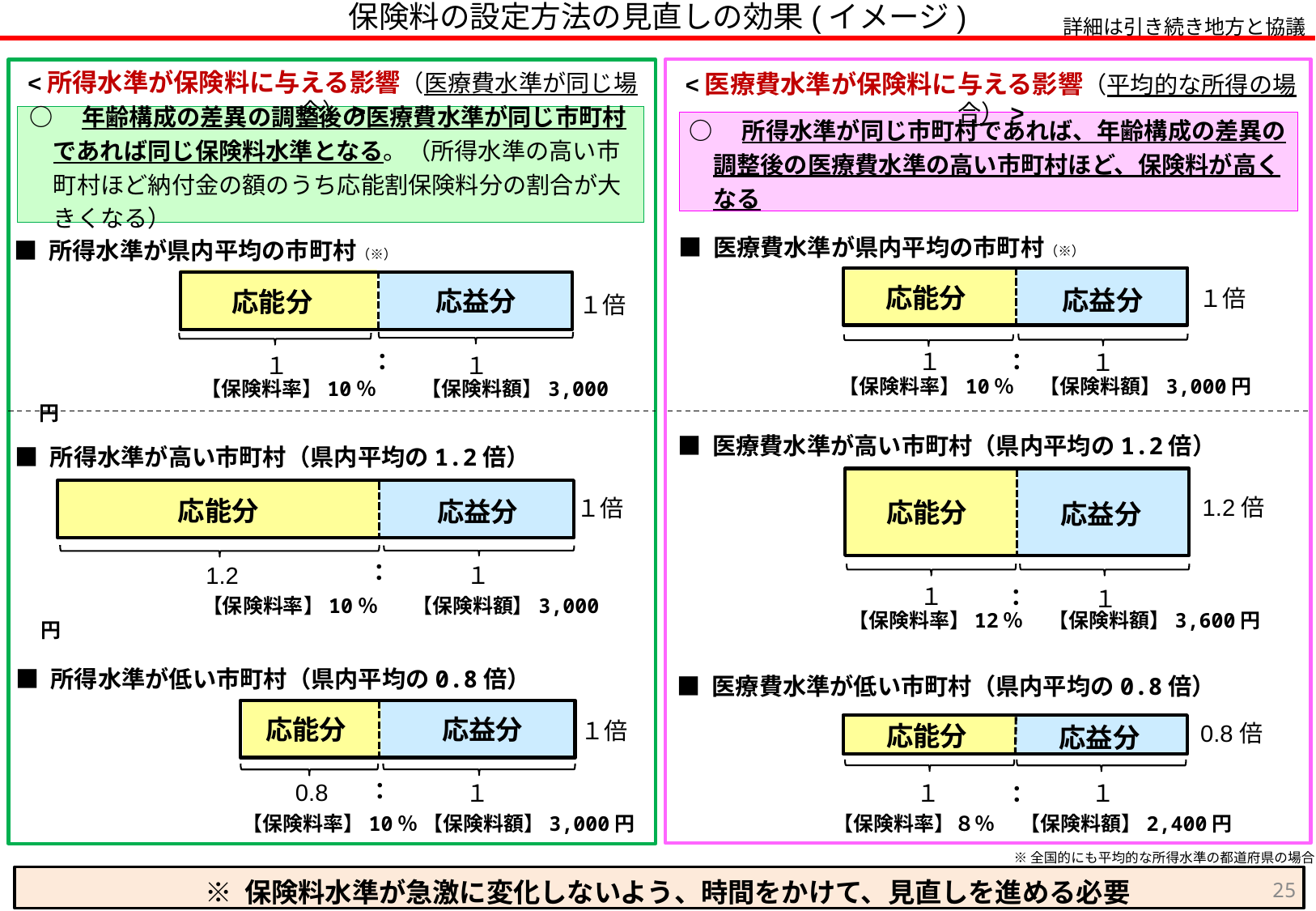

保険料の設定方法の見直しの効果(イメージ)
詳細は引き続き地方と協議

<所得水準が保険料に与える影響（医療費水準が同じ場合）>
<医療費水準が保険料に与える影響（平均的な所得の場合）>
○　年齢構成の差異の調整後の医療費水準が同じ市町村であれば同じ保険料水準となる。（所得水準の高い市町村ほど納付金の額のうち応能割保険料分の割合が大きくなる）
○　所得水準が同じ市町村であれば、年齢構成の差異の調整後の医療費水準の高い市町村ほど、保険料が高くなる
■ 医療費水準が県内平均の市町村（※）

１倍
：
１
１
　　　　　　　　【保険料率】10％　 【保険料額】3,000円
応能分
応益分
■ 所得水準が県内平均の市町村（※）

１倍

：
１
１
　　　　　　　　【保険料率】10％　　 【保険料額】3,000円
応益分
応能分
■ 医療費水準が高い市町村（県内平均の1.2倍）

1.2倍
：
１
１
　　　　　　　　【保険料率】12％　 【保険料額】3,600円

応能分
応益分
■ 所得水準が高い市町村（県内平均の1.2倍）

１倍

：
1.2
１
　　　　　　　　【保険料率】10％　   【保険料額】3,000円

応能分
応益分
■ 所得水準が低い市町村（県内平均の0.8倍）

１倍
：
0.8
１
　　　　　　　　【保険料率】10％ 【保険料額】3,000円

応能分
応益分
■ 医療費水準が低い市町村（県内平均の0.8倍）
0.8倍

１
：
１
　　　　　　　　【保険料率】８％　 【保険料額】2,400円

応能分
応益分
※全国的にも平均的な所得水準の都道府県の場合
※ 保険料水準が急激に変化しないよう、時間をかけて、見直しを進める必要
25